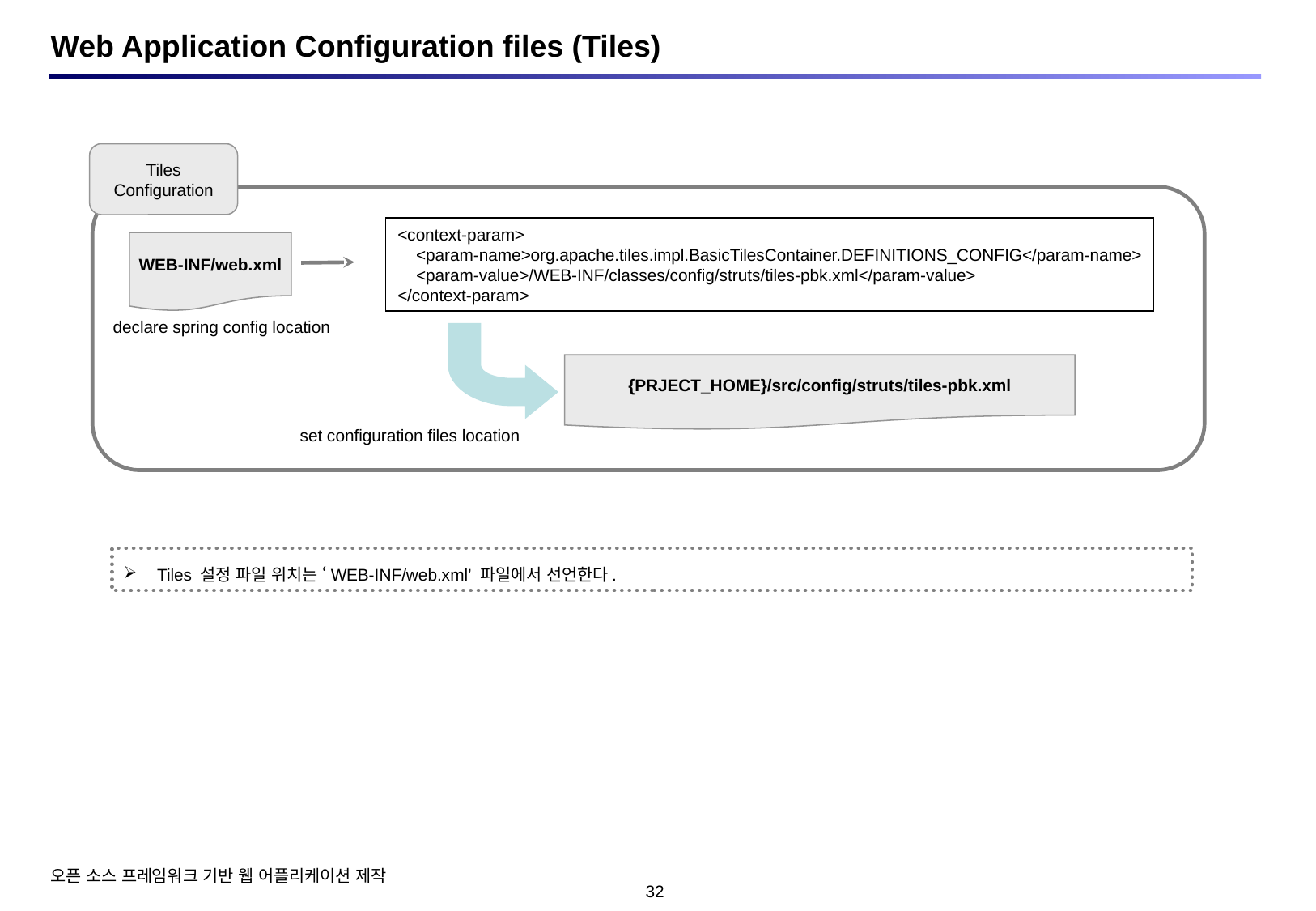

# Web Application Configuration files (Tiles)
Tiles
Configuration

<context-param>
    <param-name>org.apache.tiles.impl.BasicTilesContainer.DEFINITIONS_CONFIG</param-name>
    <param-value>/WEB-INF/classes/config/struts/tiles-pbk.xml</param-value>
</context-param>
WEB-INF/web.xml

declare spring config location

{PRJECT_HOME}/src/config/struts/tiles-pbk.xml
set configuration files location
 Tiles 설정 파일 위치는 ‘WEB-INF/web.xml’ 파일에서 선언한다.